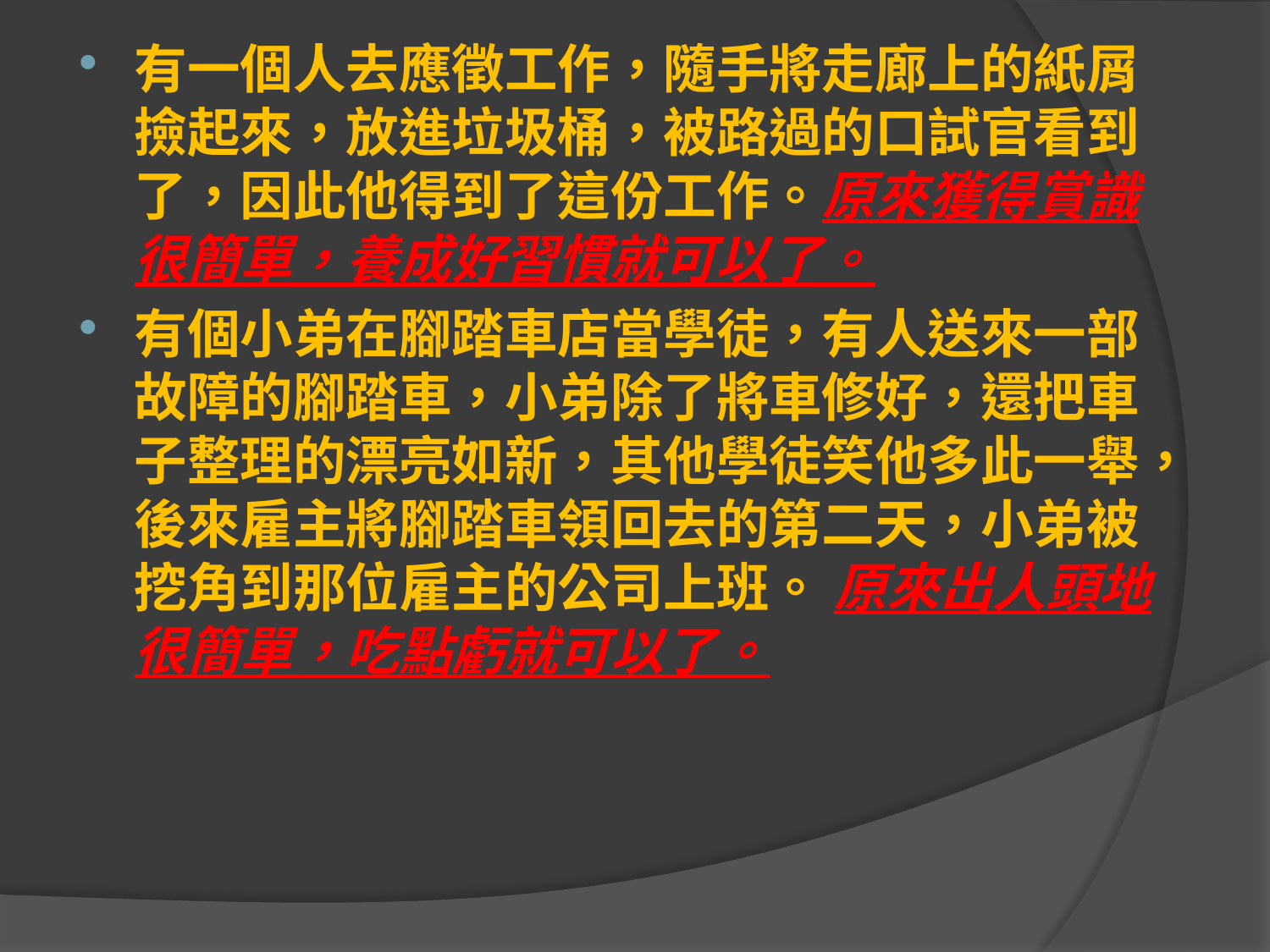

有一個人去應徵工作，隨手將走廊上的紙屑撿起來，放進垃圾桶，被路過的口試官看到了，因此他得到了這份工作。原來獲得賞識很簡單，養成好習慣就可以了。
有個小弟在腳踏車店當學徒，有人送來一部故障的腳踏車，小弟除了將車修好，還把車子整理的漂亮如新，其他學徒笑他多此一舉，後來雇主將腳踏車領回去的第二天，小弟被挖角到那位雇主的公司上班。 原來出人頭地很簡單，吃點虧就可以了。